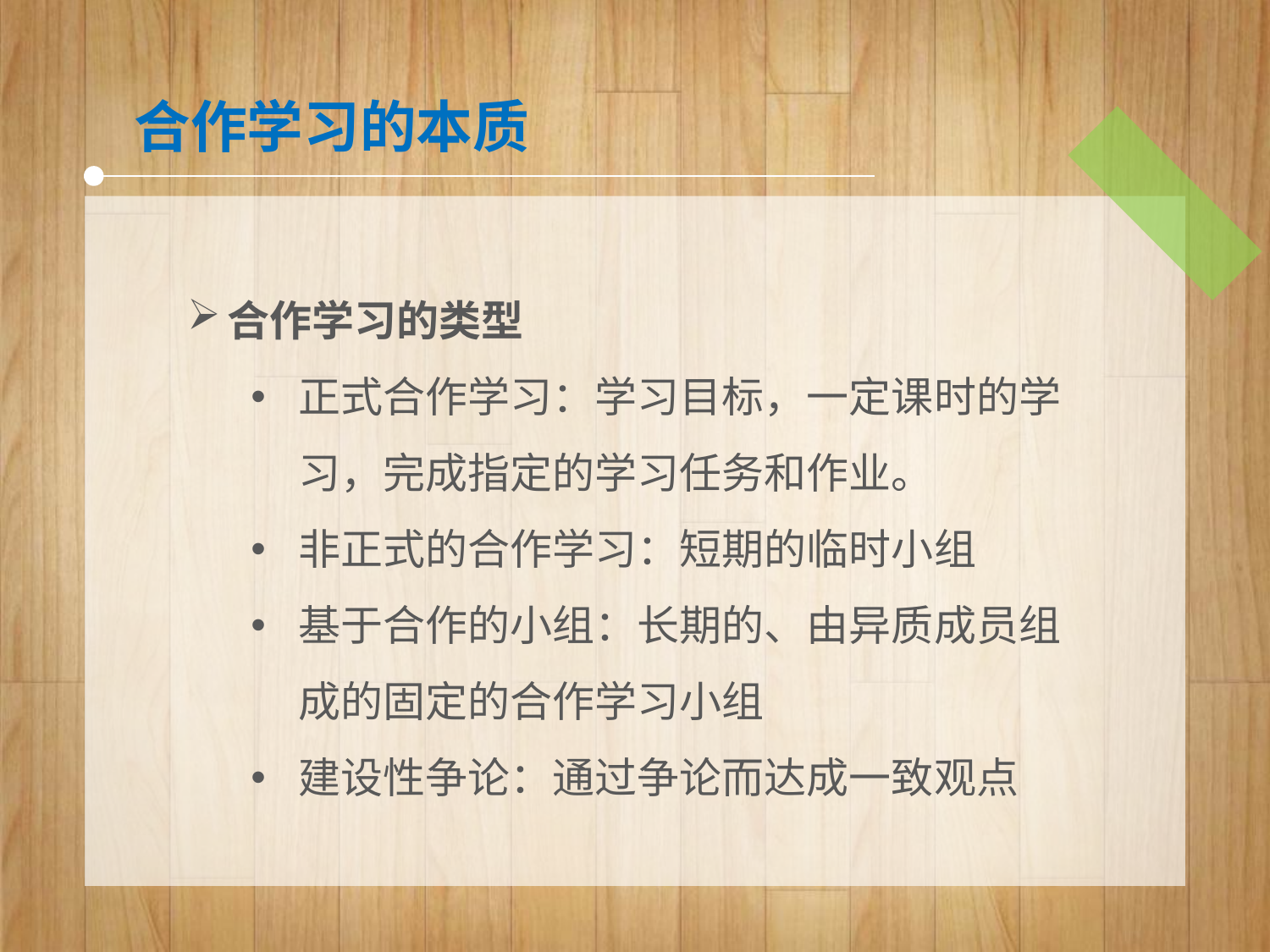

合作学习的本质

合作学习的类型
正式合作学习：学习目标，一定课时的学习，完成指定的学习任务和作业。
非正式的合作学习：短期的临时小组
基于合作的小组：长期的、由异质成员组成的固定的合作学习小组
建设性争论：通过争论而达成一致观点